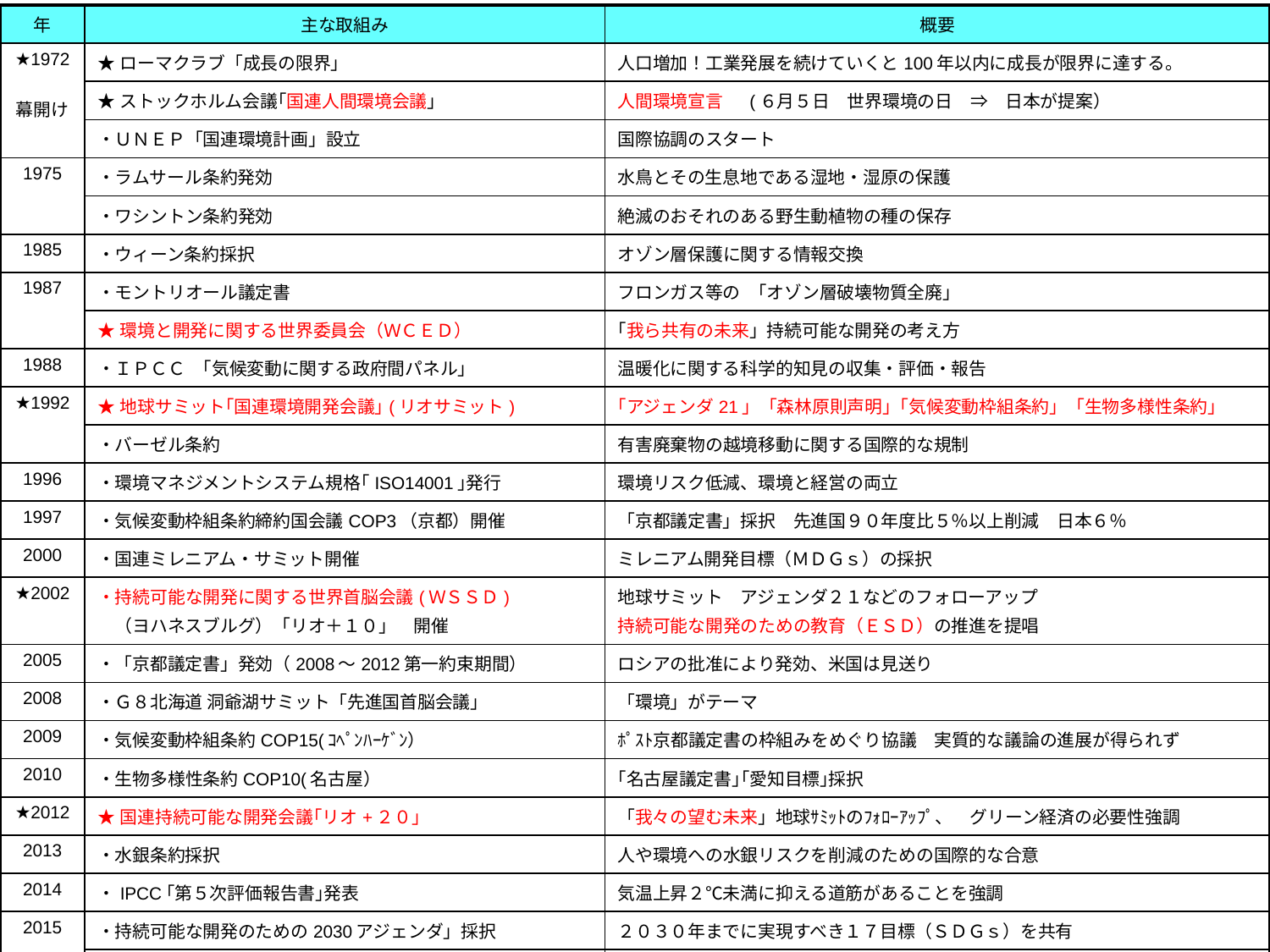

| 年 | 主な取組み | 概要 |
| --- | --- | --- |
| ★1972 幕開け | ★ローマクラブ「成長の限界」 | 人口増加！工業発展を続けていくと100年以内に成長が限界に達する。 |
|  | ★ストックホルム会議｢国連人間環境会議｣ | 人間環境宣言 　(６月５日　世界環境の日　⇒　日本が提案） |
|  | ・ＵＮＥＰ「国連環境計画」設立 | 国際協調のスタート |
| 1975 | ・ラムサール条約発効 | 水鳥とその生息地である湿地・湿原の保護 |
|  | ・ワシントン条約発効 | 絶滅のおそれのある野生動植物の種の保存 |
| 1985 | ・ウィーン条約採択 | オゾン層保護に関する情報交換 |
| 1987 | ・モントリオール議定書 | フロンガス等の　｢オゾン層破壊物質全廃｣ |
|  | ★環境と開発に関する世界委員会（ＷＣＥＤ） | ｢我ら共有の未来」持続可能な開発の考え方 |
| 1988 | ・ＩＰＣＣ　｢気候変動に関する政府間パネル｣ | 温暖化に関する科学的知見の収集・評価・報告 |
| ★1992 | ★地球サミット｢国連環境開発会議｣(リオサミット) | ｢アジェンダ21」「森林原則声明｣「気候変動枠組条約」「生物多様性条約」 |
|  | ・バーゼル条約 | 有害廃棄物の越境移動に関する国際的な規制 |
| 1996 | ・環境マネジメントシステム規格｢ISO14001｣発行 | 環境リスク低減、環境と経営の両立 |
| 1997 | ・気候変動枠組条約締約国会議COP3（京都）開催 | 「京都議定書」採択　先進国９０年度比５％以上削減　日本６％ |
| 2000 | ・国連ミレニアム・サミット開催 | ミレニアム開発目標（ＭＤＧｓ）の採択 |
| ★2002 | ・持続可能な開発に関する世界首脳会議(ＷＳＳＤ) 　（ヨハネスブルグ）「リオ＋１０」　開催 | 地球サミット　アジェンダ２１などのフォローアップ 持続可能な開発のための教育（ＥＳＤ）の推進を提唱 |
| 2005 | ・「京都議定書」発効（2008～2012第一約束期間） | ロシアの批准により発効、米国は見送り |
| 2008 | ・Ｇ８北海道 洞爺湖サミット「先進国首脳会議」 | 「環境」がテーマ |
| 2009 | ・気候変動枠組条約COP15(ｺﾍﾟﾝﾊｰｹﾞﾝ） | ﾎﾟｽﾄ京都議定書の枠組みをめぐり協議　実質的な議論の進展が得られず |
| 2010 | ・生物多様性条約COP10(名古屋） | ｢名古屋議定書｣｢愛知目標｣採択 |
| ★2012 | ★国連持続可能な開発会議｢リオ+２０｣ | 「我々の望む未来」地球ｻﾐｯﾄのﾌｫﾛｰｱｯﾌﾟ、　グリーン経済の必要性強調 |
| 2013 | ・水銀条約採択 | 人や環境への水銀リスクを削減のための国際的な合意 |
| 2014 | ・IPCC｢第５次評価報告書｣発表 | 気温上昇２℃未満に抑える道筋があることを強調 |
| 2015 | ・持続可能な開発のための2030アジェンダ」採択 | ２０３０年までに実現すべき１７目標（ＳＤＧｓ）を共有 |
|  | ★気候変動枠組条約締約国会議COP21｢パリ協定｣採択 | 196ヶ国全てが、温室効果ガス削減のための2020年以降の国際的取組の枠組み |
| 2017 | •初の「国連海洋会議」開催 | 海洋汚染、沿岸域生態系の管理•保全•再生、持続可能な漁業などについて |
| 2018 | •ＩＰＣＣ「 1.5℃特別報告書」 | 1.5℃上昇した時の気候変動と、生態系や人間社会へのリスクを警告 |